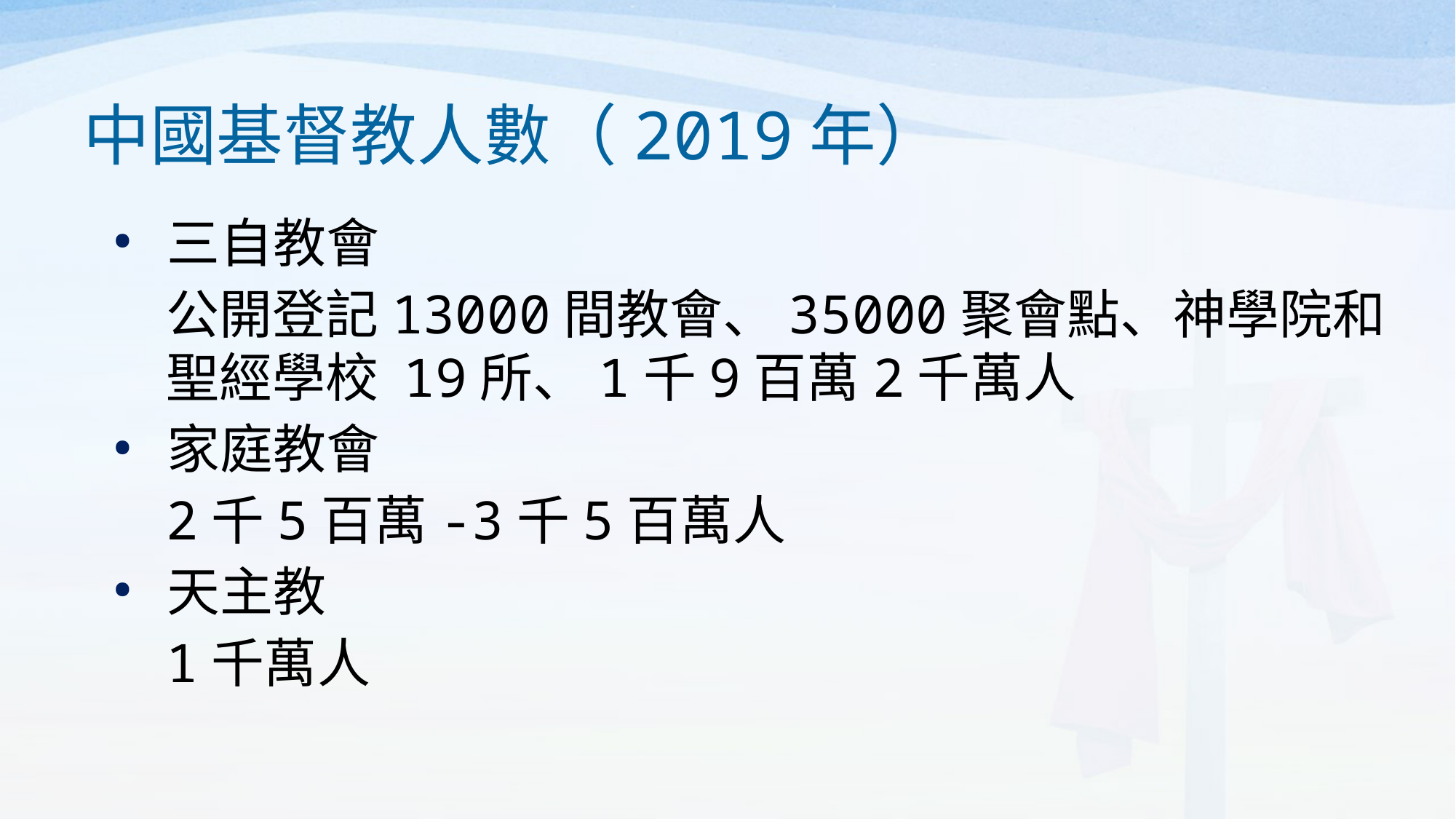

中國基督教人數（2019年）
三自教會
公開登記13000間教會、35000聚會點、神學院和聖經學校 19所、1千9百萬2千萬人
家庭教會
2千5百萬-3千5百萬人
天主教
1千萬人